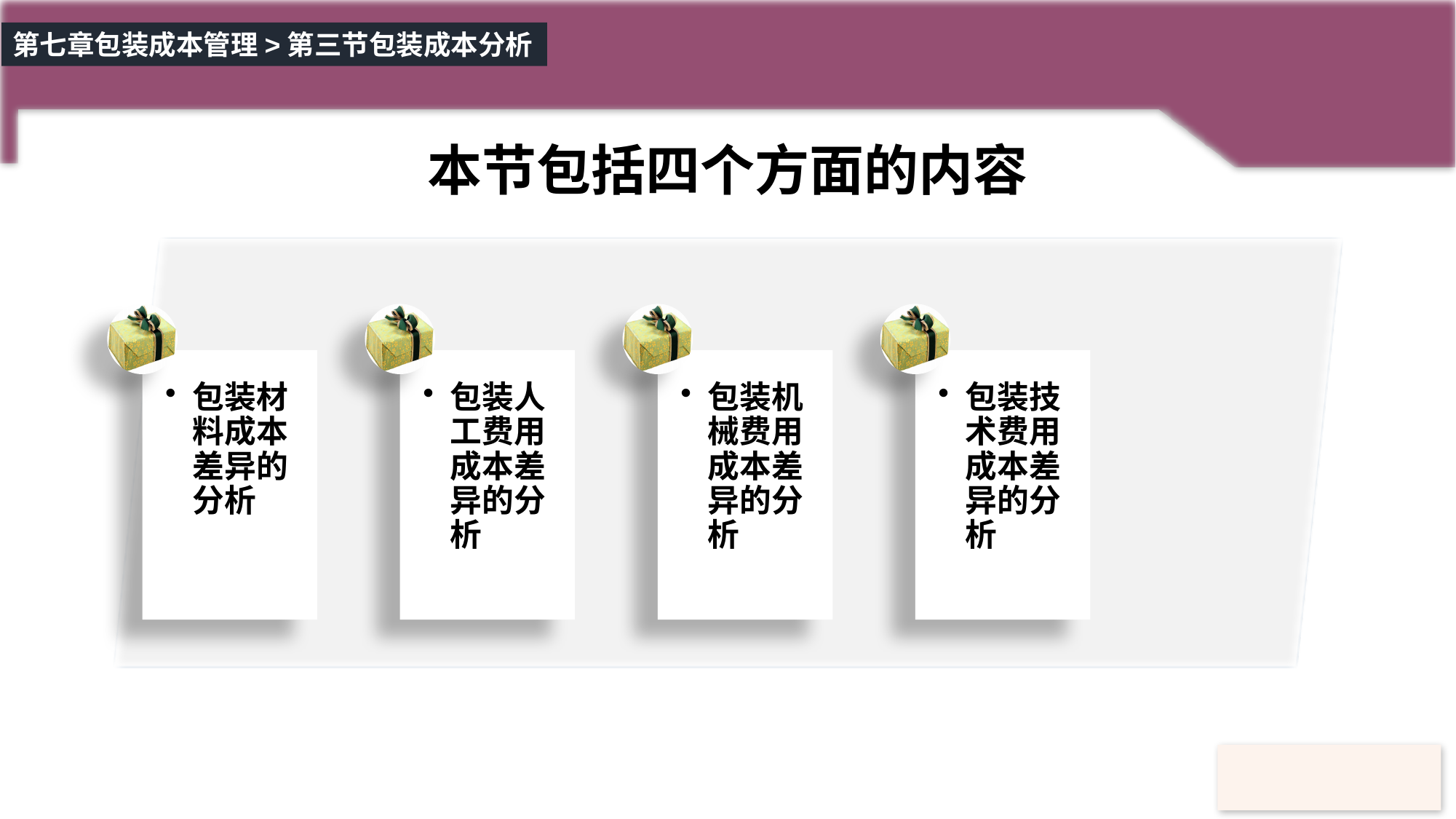

第七章包装成本管理>第三节包装成本分析
# 本节包括四个方面的内容

包装材料成本差异的分析

包装人工费用成本差异的分析

包装机械费用成本差异的分析

包装技术费用成本差异的分析